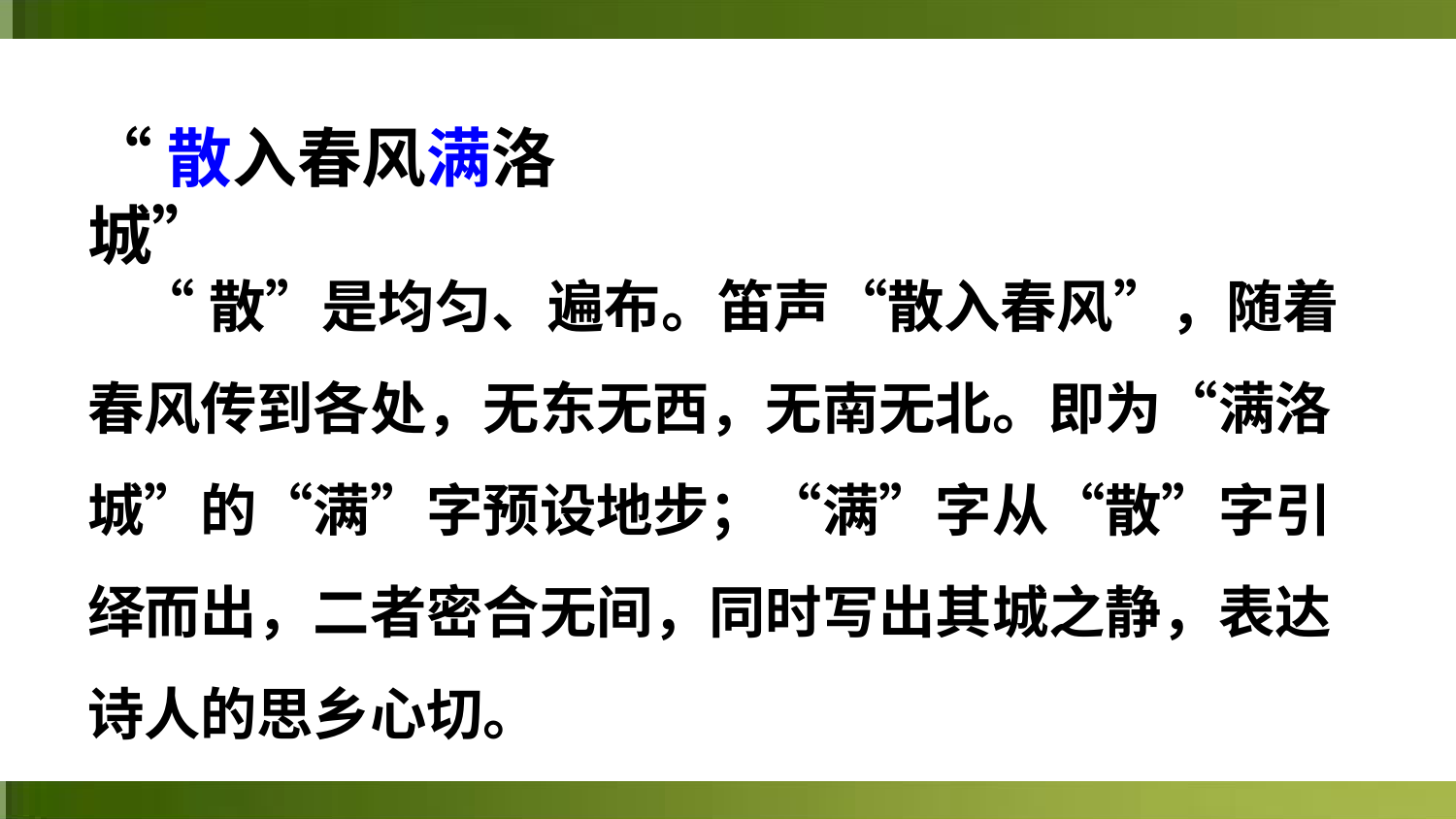

“散入春风满洛城”
    “散”是均匀、遍布。笛声“散入春风”，随着春风传到各处，无东无西，无南无北。即为“满洛城”的“满”字预设地步；“满”字从“散”字引绎而出，二者密合无间，同时写出其城之静，表达诗人的思乡心切。